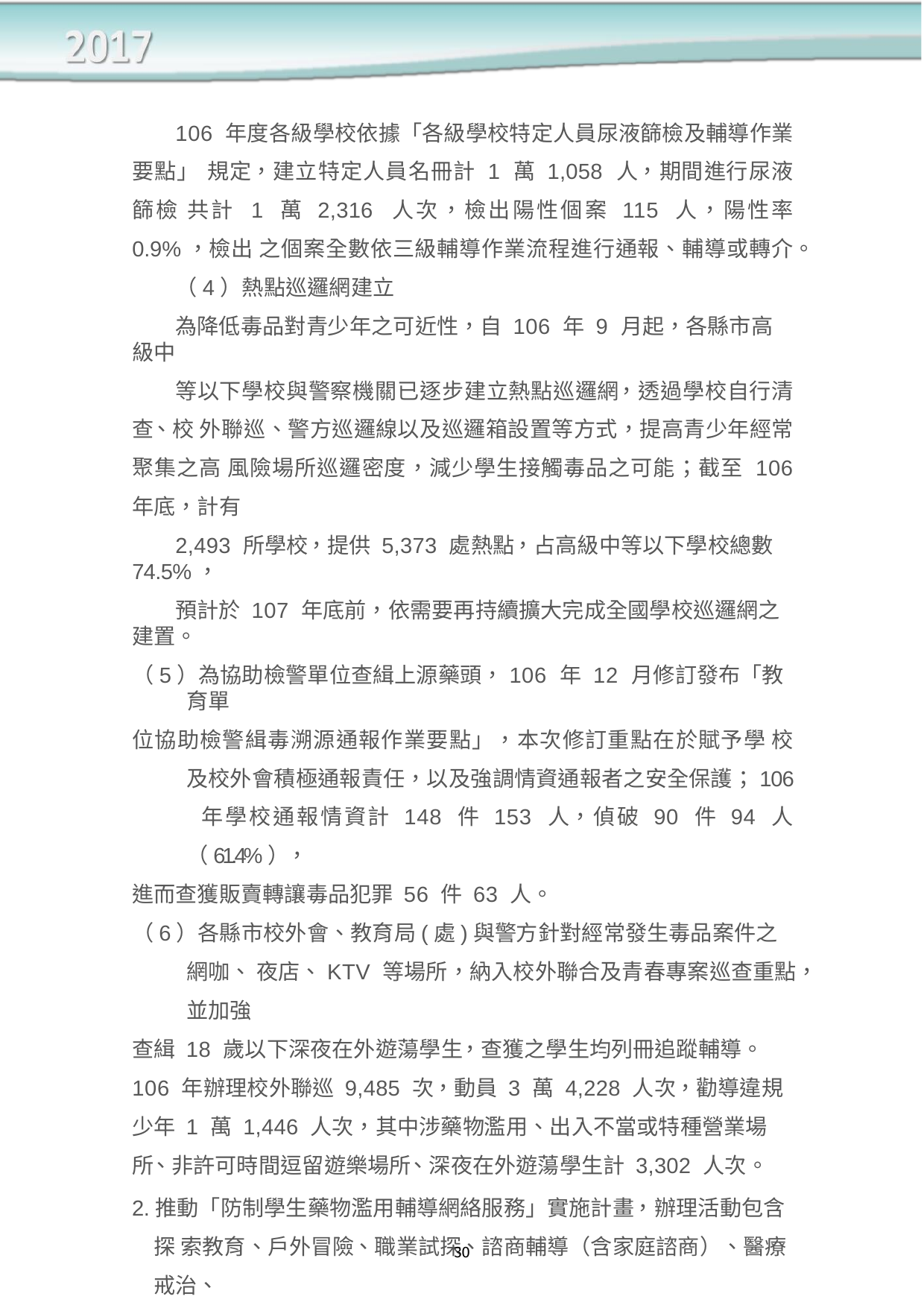

106 年度各級學校依據「各級學校特定人員尿液篩檢及輔導作業 要點」 規定，建立特定人員名冊計 1 萬 1,058 人，期間進行尿液篩檢 共計 1 萬 2,316 人次，檢出陽性個案 115 人，陽性率 0.9%，檢出 之個案全數依三級輔導作業流程進行通報、輔導或轉介。
（4）熱點巡邏網建立
為降低毒品對青少年之可近性，自 106 年 9 月起，各縣市高級中
等以下學校與警察機關已逐步建立熱點巡邏網，透過學校自行清查、校 外聯巡、警方巡邏線以及巡邏箱設置等方式，提高青少年經常聚集之高 風險場所巡邏密度，減少學生接觸毒品之可能；截至 106 年底，計有
2,493 所學校，提供 5,373 處熱點，占高級中等以下學校總數 74.5%，
預計於 107 年底前，依需要再持續擴大完成全國學校巡邏網之建置。
（5）為協助檢警單位查緝上源藥頭，106 年 12 月修訂發布「教育單
位協助檢警緝毒溯源通報作業要點」，本次修訂重點在於賦予學 校及校外會積極通報責任，以及強調情資通報者之安全保護；106  年學校通報情資計 148 件 153 人，偵破 90 件 94 人（61.4%），
進而查獲販賣轉讓毒品犯罪 56 件 63 人。
（6）各縣市校外會、教育局(處)與警方針對經常發生毒品案件之網咖、 夜店、KTV 等場所，納入校外聯合及青春專案巡查重點，並加強
查緝 18 歲以下深夜在外遊蕩學生，查獲之學生均列冊追蹤輔導。
106 年辦理校外聯巡 9,485 次，動員 3 萬 4,228 人次，勸導違規
少年 1 萬 1,446 人次，其中涉藥物濫用、出入不當或特種營業場
所、非許可時間逗留遊樂場所、深夜在外遊蕩學生計 3,302 人次。
2.推動「防制學生藥物濫用輔導網絡服務」實施計畫，辦理活動包含探 索教育、戶外冒險、職業試探、諮商輔導（含家庭諮商）、醫療戒治、
個案會報、參訪服務等類別，106 年輔導高關懷及藥物濫用個案 519  人。（圖 53、54）
30